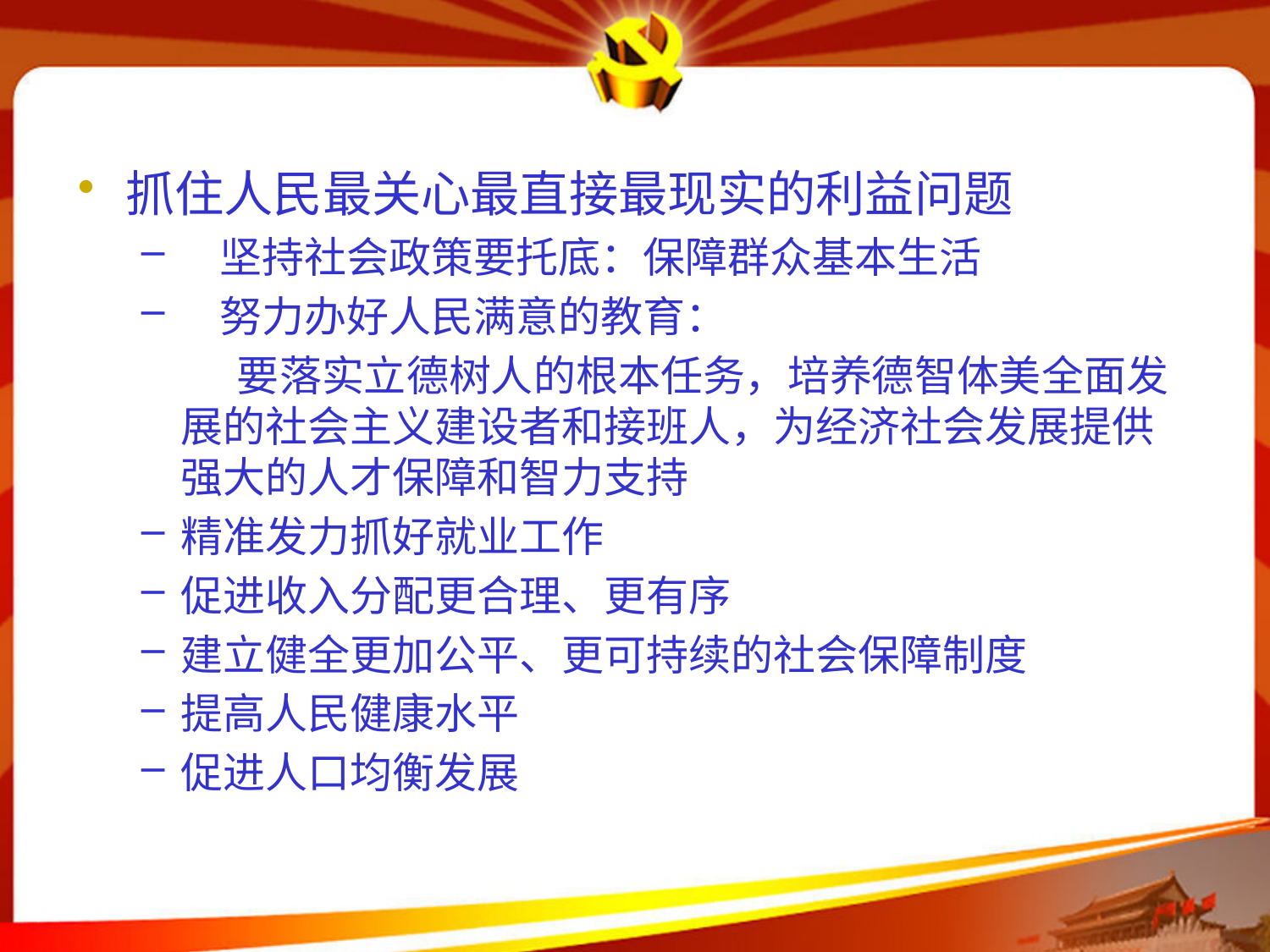

#
抓住人民最关心最直接最现实的利益问题
   坚持社会政策要托底：保障群众基本生活
   努力办好人民满意的教育：
         要落实立德树人的根本任务，培养德智体美全面发展的社会主义建设者和接班人，为经济社会发展提供强大的人才保障和智力支持
精准发力抓好就业工作
促进收入分配更合理、更有序
建立健全更加公平、更可持续的社会保障制度
提高人民健康水平
促进人口均衡发展